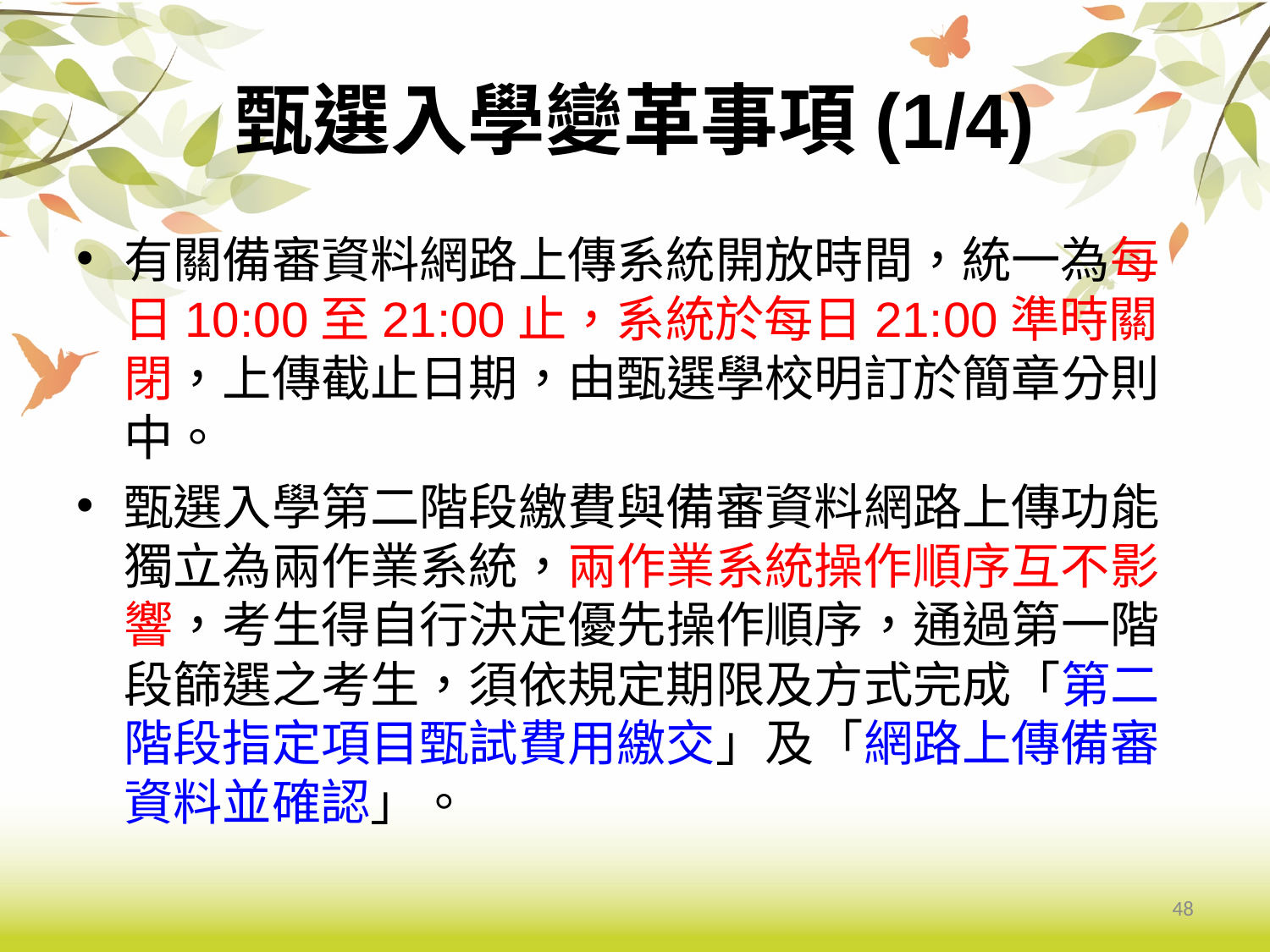

# 甄選入學變革事項(1/4)
有關備審資料網路上傳系統開放時間，統一為每日10:00至21:00止，系統於每日21:00準時關閉，上傳截止日期，由甄選學校明訂於簡章分則中。
甄選入學第二階段繳費與備審資料網路上傳功能獨立為兩作業系統，兩作業系統操作順序互不影響，考生得自行決定優先操作順序，通過第一階段篩選之考生，須依規定期限及方式完成「第二階段指定項目甄試費用繳交」及「網路上傳備審資料並確認」。
48